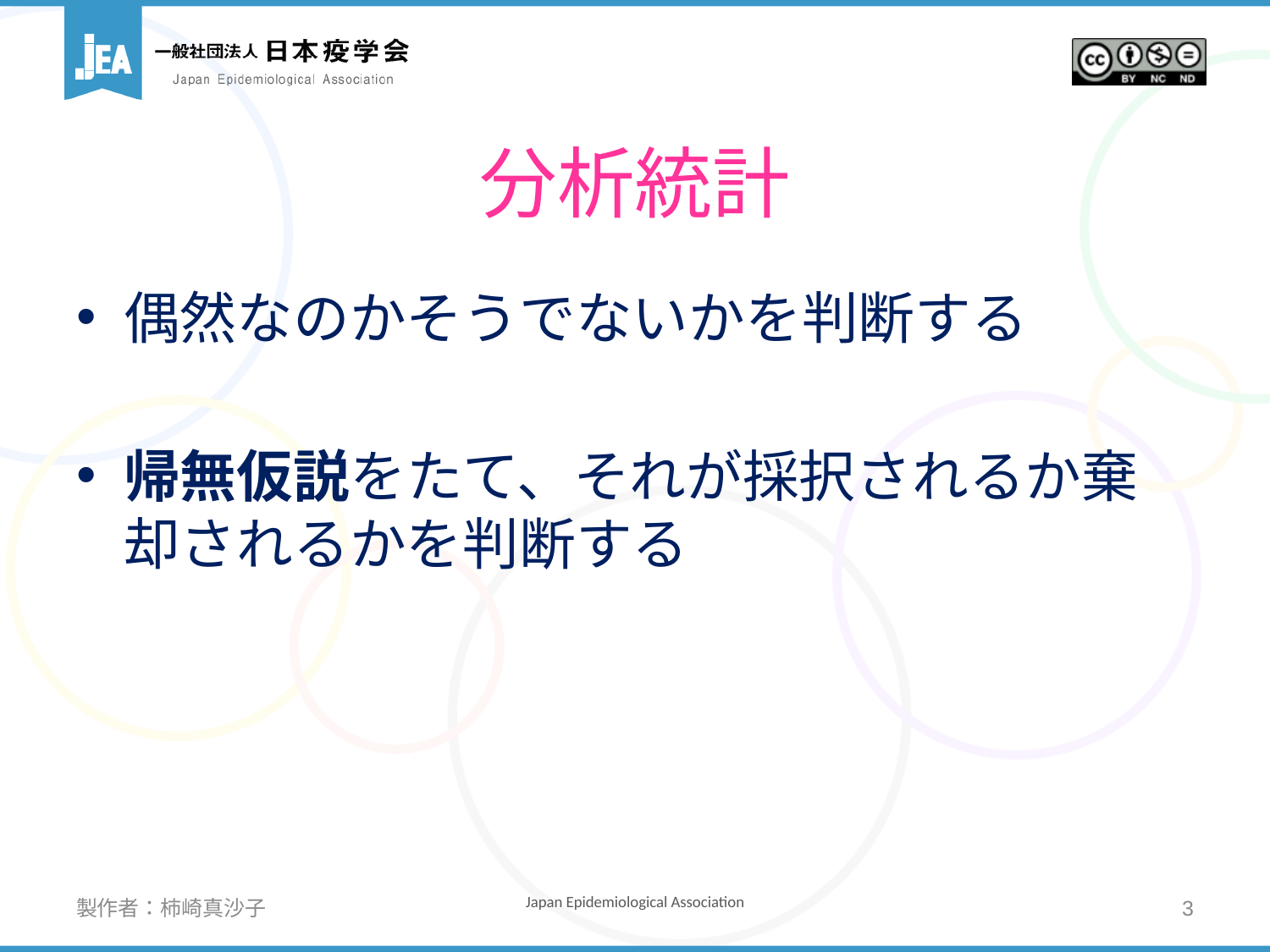

# 分析統計
偶然なのかそうでないかを判断する

帰無仮説をたて、それが採択されるか棄却されるかを判断する

製作者：柿崎真沙子
3